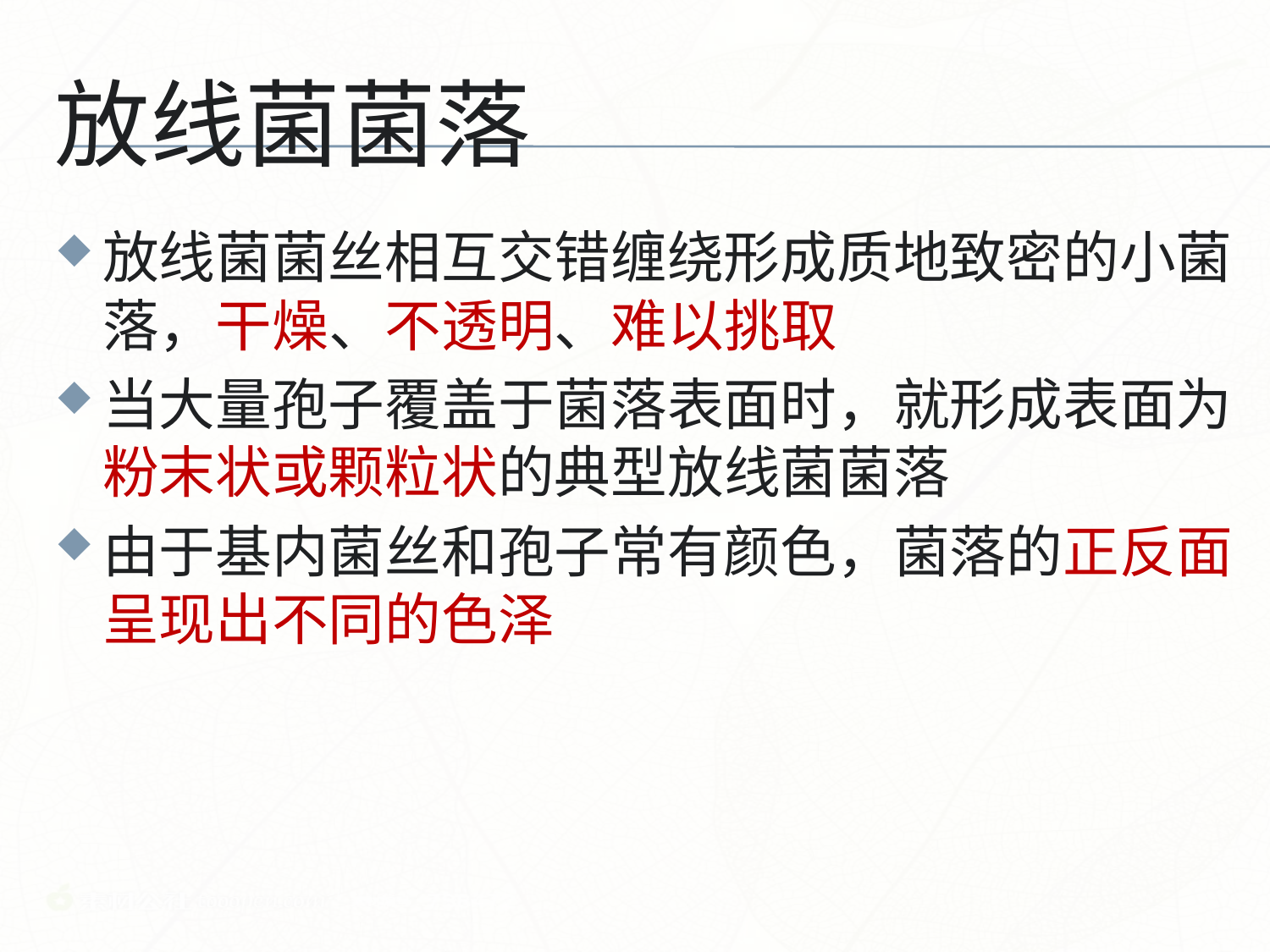

# 放线菌菌落
放线菌菌丝相互交错缠绕形成质地致密的小菌落，干燥、不透明、难以挑取
当大量孢子覆盖于菌落表面时，就形成表面为粉末状或颗粒状的典型放线菌菌落
由于基内菌丝和孢子常有颜色，菌落的正反面呈现出不同的色泽